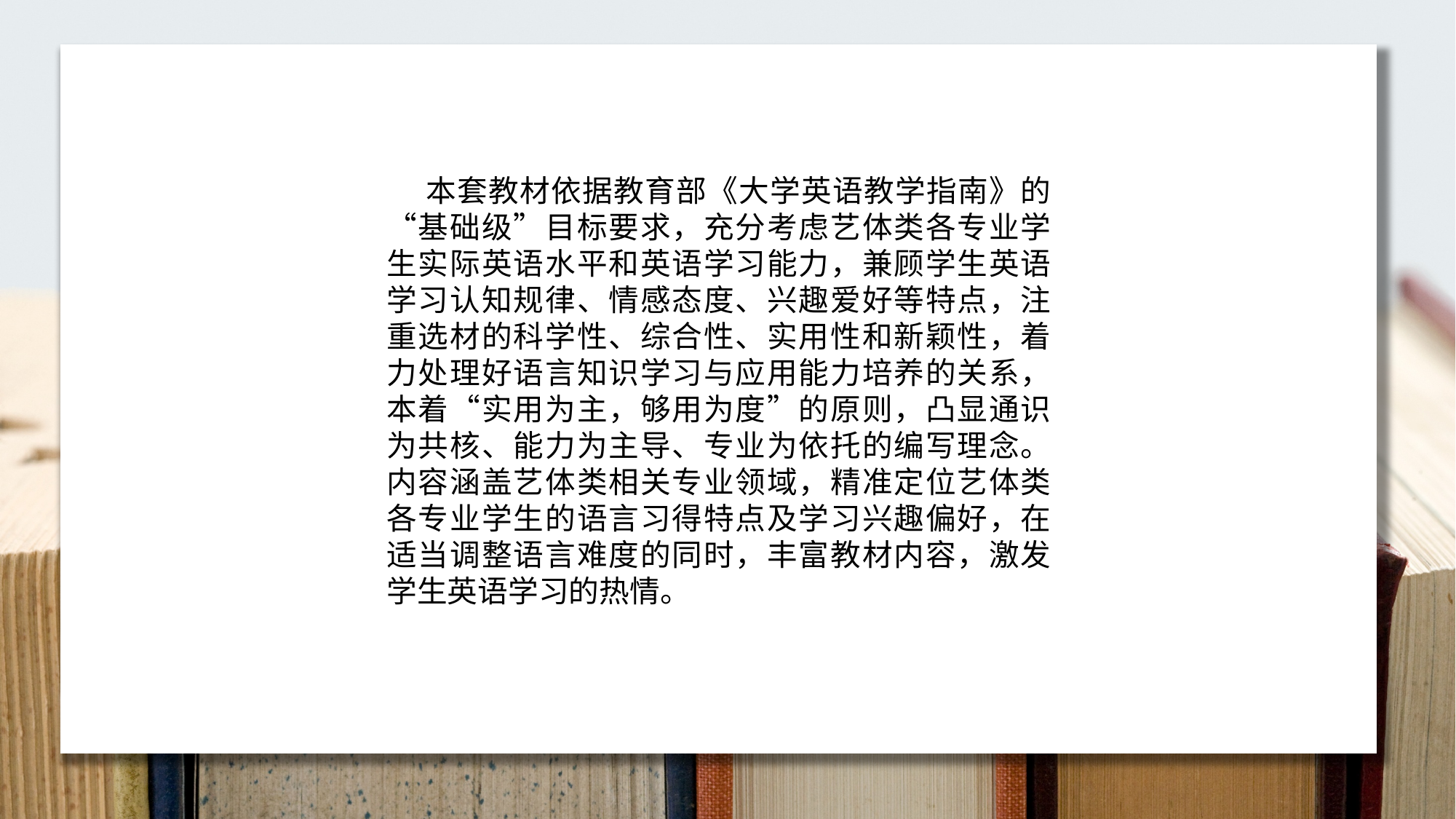

本套教材依据教育部《大学英语教学指南》的“基础级”目标要求，充分考虑艺体类各专业学生实际英语水平和英语学习能力，兼顾学生英语学习认知规律、情感态度、兴趣爱好等特点，注重选材的科学性、综合性、实用性和新颖性，着力处理好语言知识学习与应用能力培养的关系，本着“实用为主，够用为度”的原则，凸显通识为共核、能力为主导、专业为依托的编写理念。内容涵盖艺体类相关专业领域，精准定位艺体类各专业学生的语言习得特点及学习兴趣偏好，在适当调整语言难度的同时，丰富教材内容，激发学生英语学习的热情。